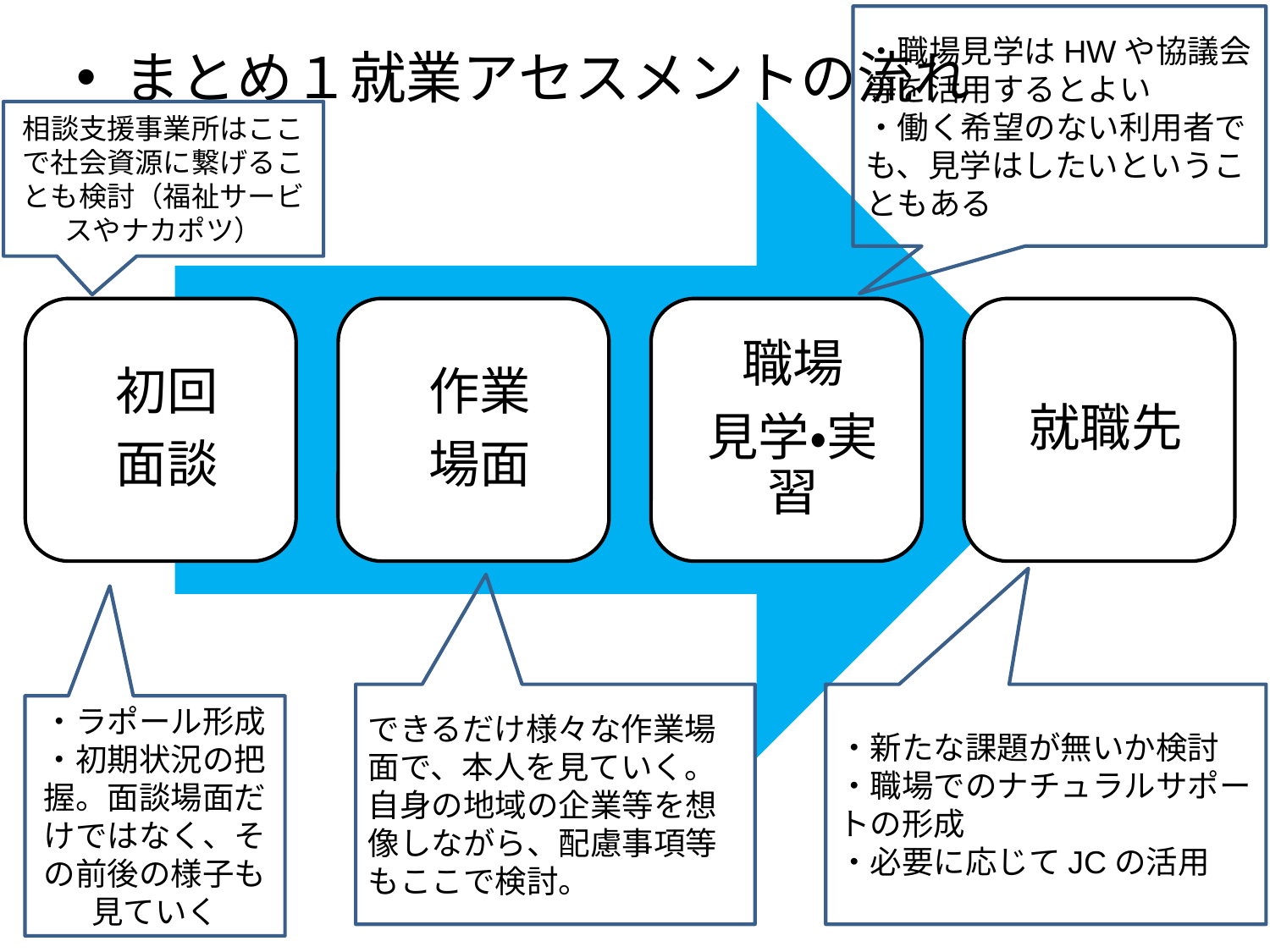

・職場見学はHWや協議会等を活用するとよい
・働く希望のない利用者でも、見学はしたいということもある
まとめ１就業アセスメントの流れ

相談支援事業所はここで社会資源に繋げることも検討（福祉サービスやナカポツ）
初回
面談
作業
場面
職場
見学・実習
就職先
できるだけ様々な作業場面で、本人を見ていく。
自身の地域の企業等を想像しながら、配慮事項等もここで検討。
・新たな課題が無いか検討
・職場でのナチュラルサポートの形成
・必要に応じてJCの活用
・ラポール形成
・初期状況の把握。面談場面だけではなく、その前後の様子も見ていく